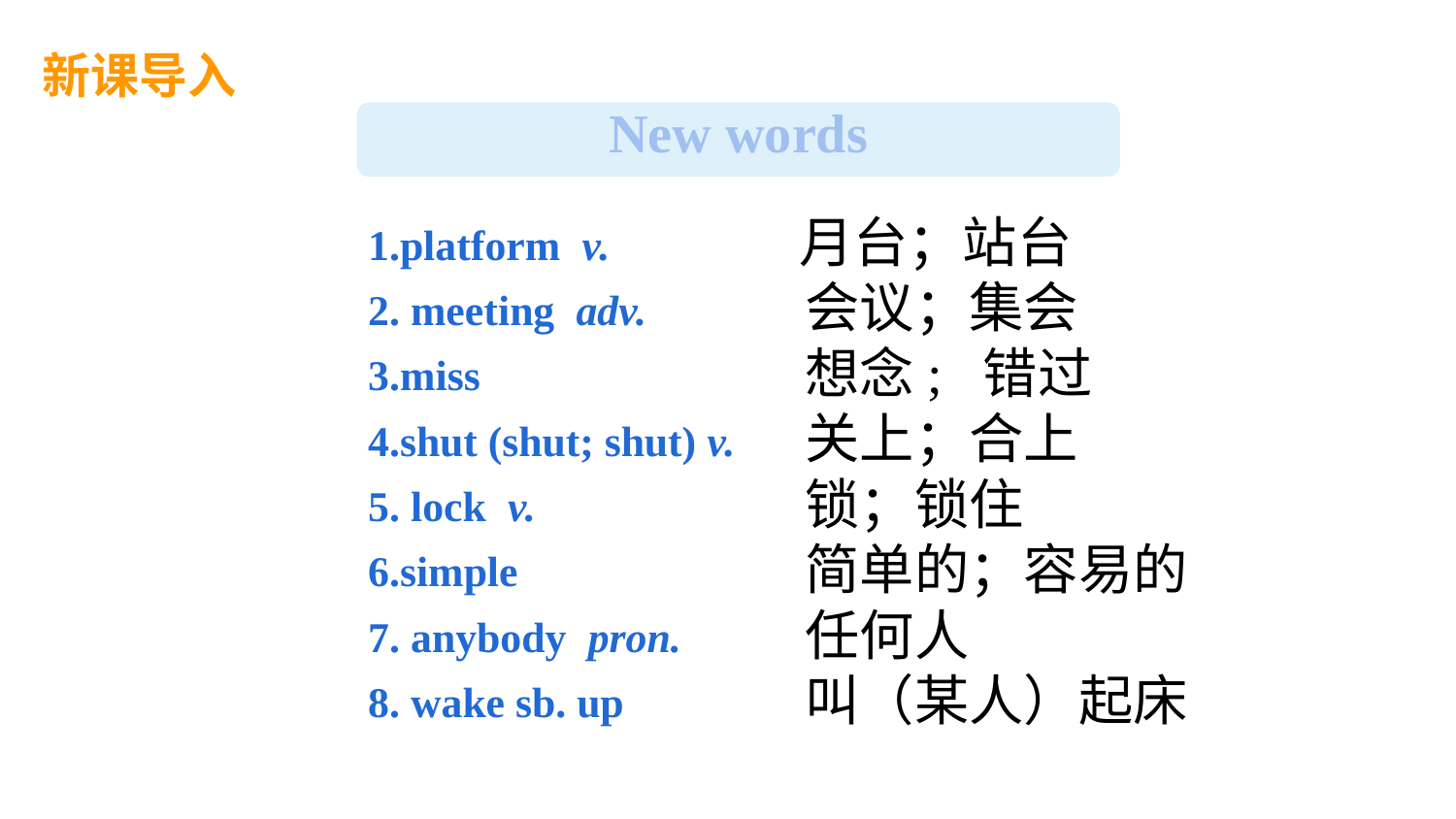

新课导入
New words
 月台；站台
 会议；集会
 想念;  错过
 关上；合上
 锁；锁住
 简单的；容易的
 任何人
 叫（某人）起床
1.platform  v.
2. meeting  adv.
3.miss
4.shut (shut; shut) v.
5. lock  v.
6.simple
7. anybody  pron.
8. wake sb. up